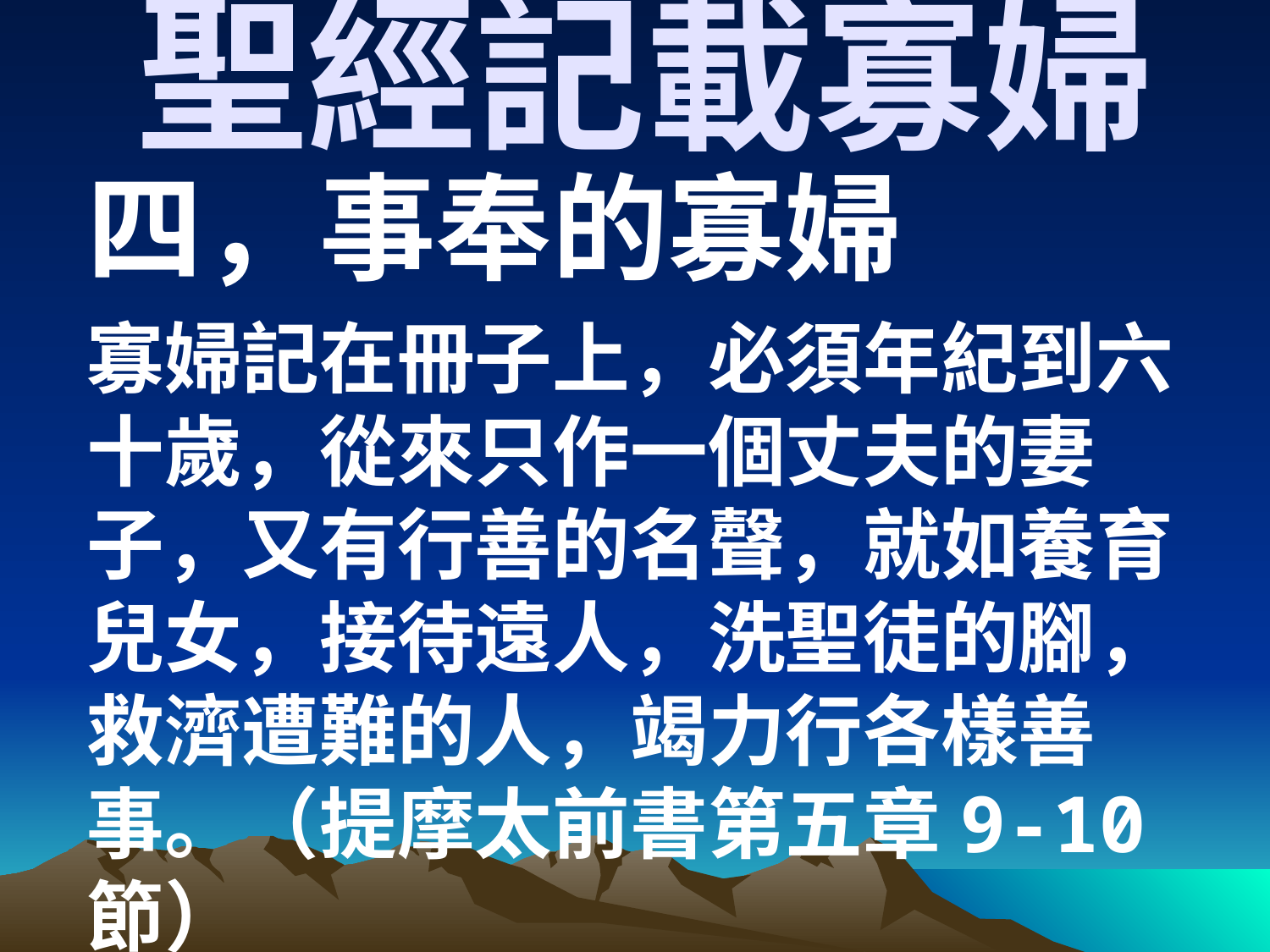

# 聖經記載寡婦
四，事奉的寡婦
寡婦記在冊子上，必須年紀到六十歲，從來只作一個丈夫的妻子，又有行善的名聲，就如養育兒女，接待遠人，洗聖徒的腳，救濟遭難的人，竭力行各樣善事。（提摩太前書第五章9-10節）